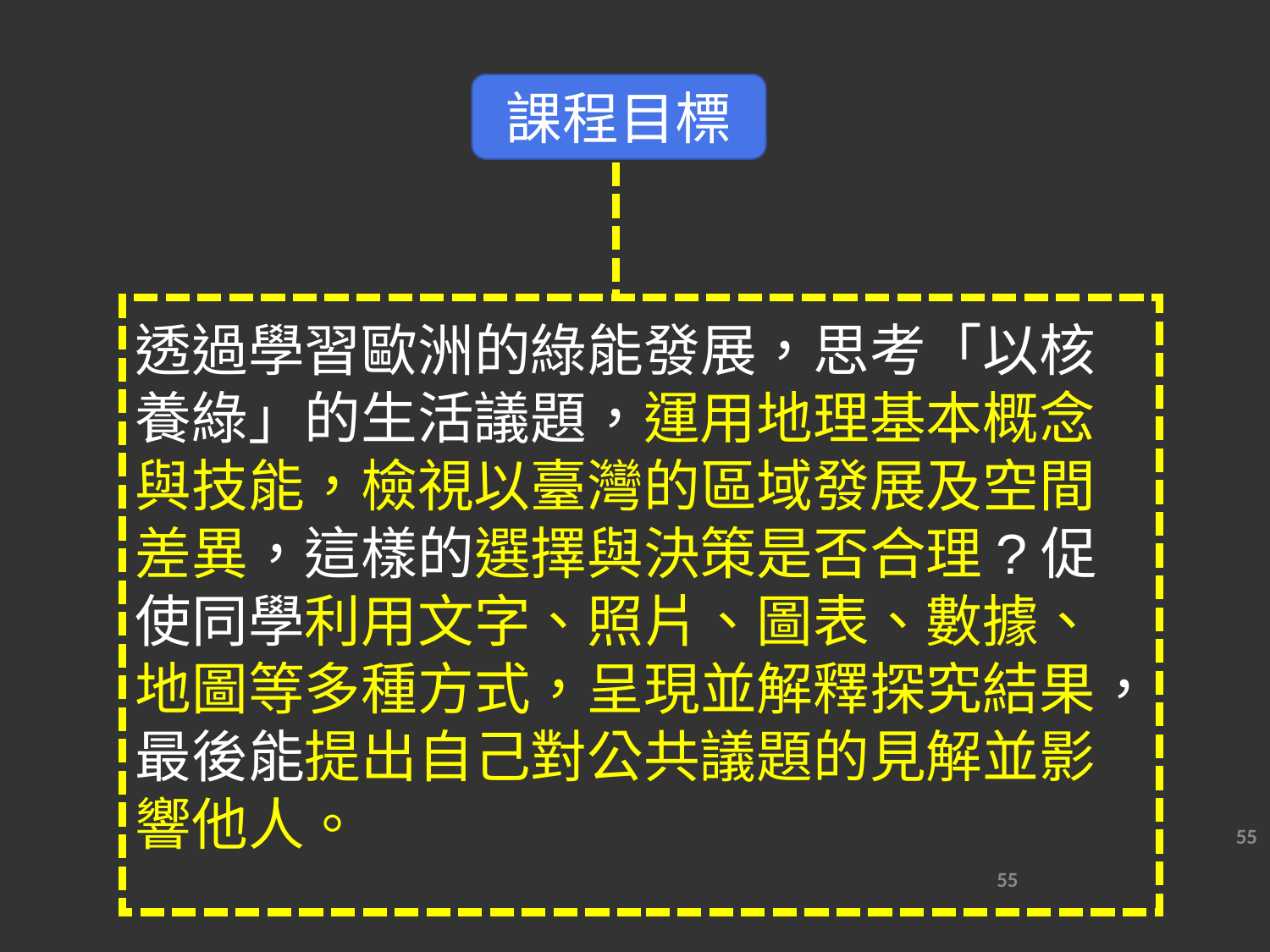

課程目標
透過學習歐洲的綠能發展，思考「以核養綠」的生活議題，運用地理基本概念與技能，檢視以臺灣的區域發展及空間差異，這樣的選擇與決策是否合理?促使同學利用文字、照片、圖表、數據、地圖等多種方式，呈現並解釋探究結果，最後能提出自己對公共議題的見解並影響他人。